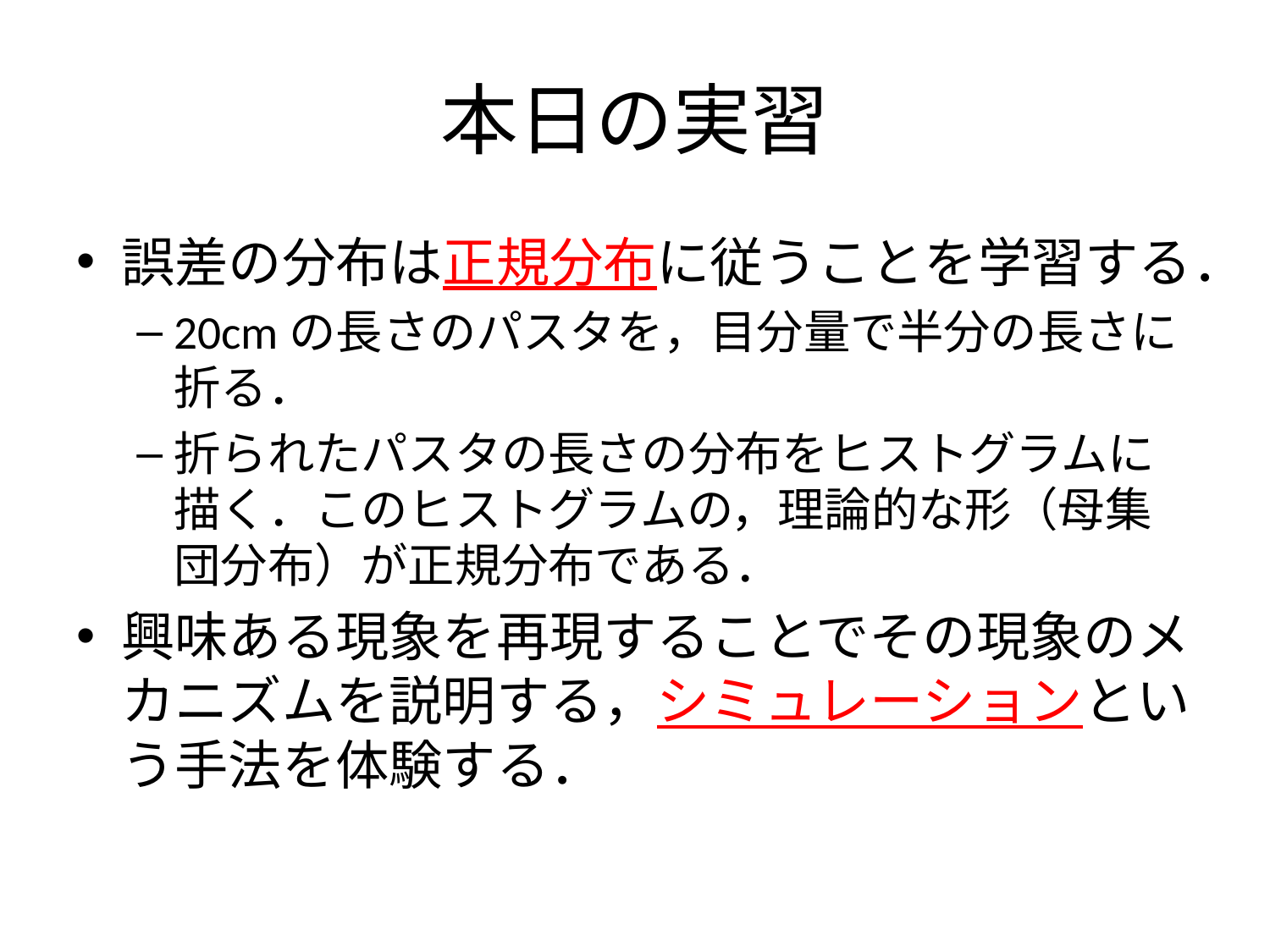

# 本日の実習
誤差の分布は正規分布に従うことを学習する．
20cmの長さのパスタを，目分量で半分の長さに折る．
折られたパスタの長さの分布をヒストグラムに描く．このヒストグラムの，理論的な形（母集団分布）が正規分布である．
興味ある現象を再現することでその現象のメカニズムを説明する，シミュレーションという手法を体験する．